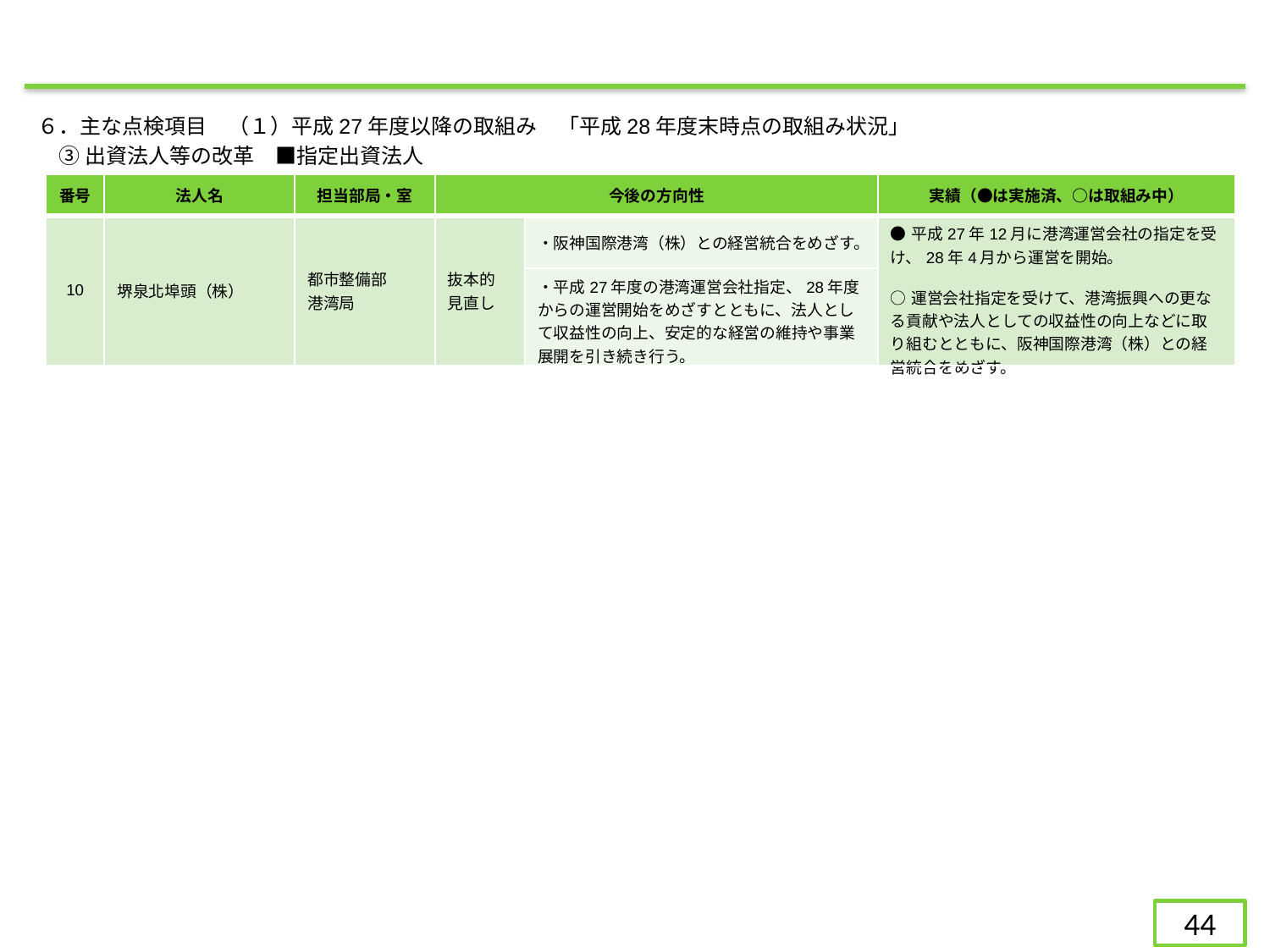

６．主な点検項目　（１）平成27年度以降の取組み　「平成28年度末時点の取組み状況」
③出資法人等の改革　■指定出資法人
| 番号 | 法人名 | 担当部局・室 | 今後の方向性 |  | 実績（●は実施済、○は取組み中） |
| --- | --- | --- | --- | --- | --- |
| 10 | 堺泉北埠頭（株） | 都市整備部 港湾局 | 抜本的 見直し | ・阪神国際港湾（株）との経営統合をめざす。 | ●平成27年12月に港湾運営会社の指定を受け、28年4月から運営を開始。 ○運営会社指定を受けて、港湾振興への更なる貢献や法人としての収益性の向上などに取り組むとともに、阪神国際港湾（株）との経営統合をめざす。 |
|  |  |  |  | ・平成27年度の港湾運営会社指定、28年度からの運営開始をめざすとともに、法人として収益性の向上、安定的な経営の維持や事業展開を引き続き行う。 |  |
44